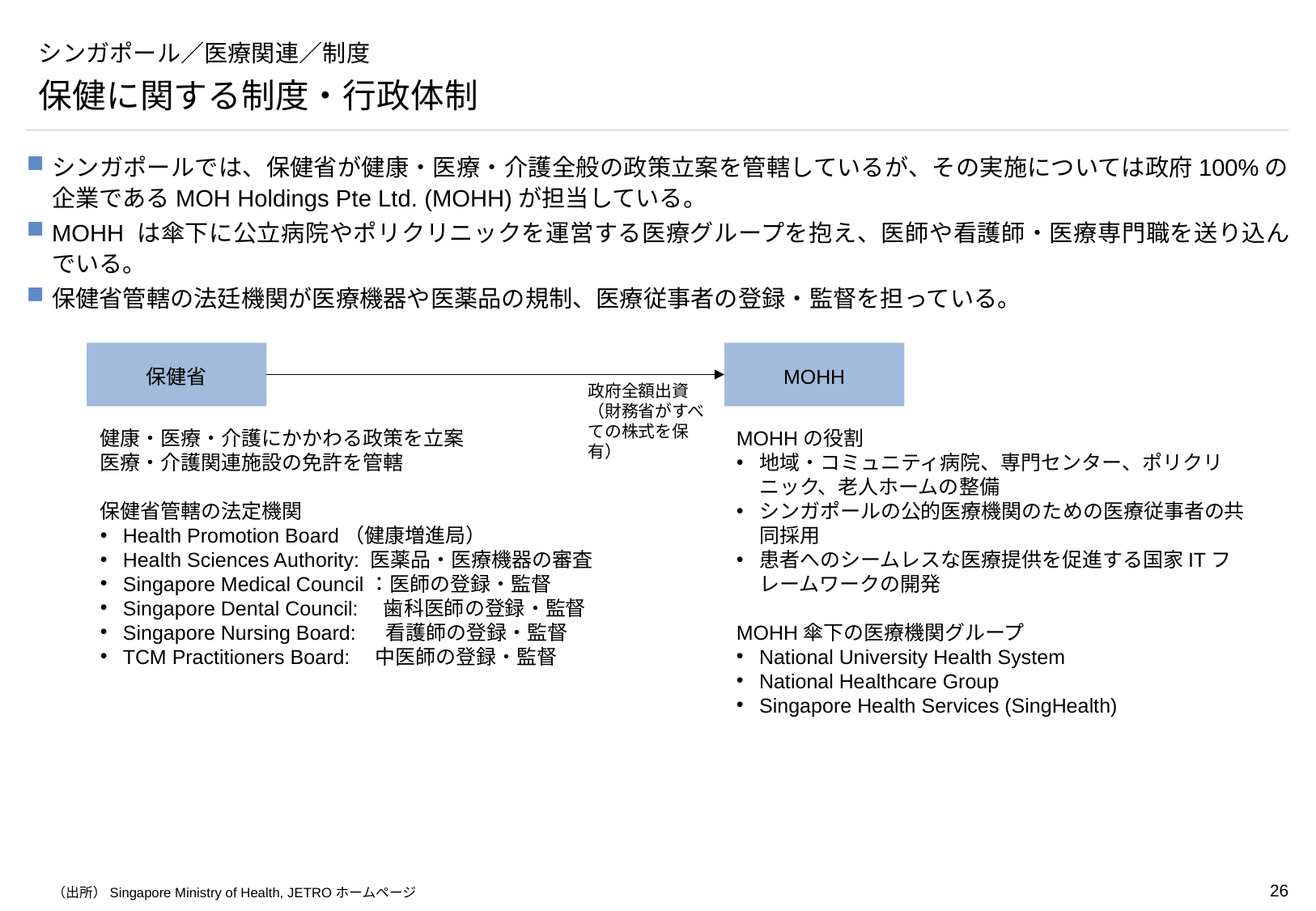

# シンガポール／医療関連／制度
保健に関する制度・行政体制
シンガポールでは、保健省が健康・医療・介護全般の政策立案を管轄しているが、その実施については政府100%の企業であるMOH Holdings Pte Ltd. (MOHH)が担当している。
MOHH は傘下に公立病院やポリクリニックを運営する医療グループを抱え、医師や看護師・医療専門職を送り込んでいる。
保健省管轄の法廷機関が医療機器や医薬品の規制、医療従事者の登録・監督を担っている。
保健省
MOHH
政府全額出資（財務省がすべての株式を保有）
健康・医療・介護にかかわる政策を立案
医療・介護関連施設の免許を管轄

保健省管轄の法定機関
Health Promotion Board（健康増進局）
Health Sciences Authority: 医薬品・医療機器の審査
Singapore Medical Council：医師の登録・監督
Singapore Dental Council:　歯科医師の登録・監督
Singapore Nursing Board:　 看護師の登録・監督
TCM Practitioners Board:　中医師の登録・監督
MOHHの役割
地域・コミュニティ病院、専門センター、ポリクリニック、老人ホームの整備
シンガポールの公的医療機関のための医療従事者の共同採用
患者へのシームレスな医療提供を促進する国家ITフレームワークの開発

MOHH傘下の医療機関グループ
National University Health System
National Healthcare Group
Singapore Health Services (SingHealth)
（出所）Singapore Ministry of Health, JETROホームページ
https://www.jetro.go.jp/ext_images/jfile/report/07001564/report.pdf